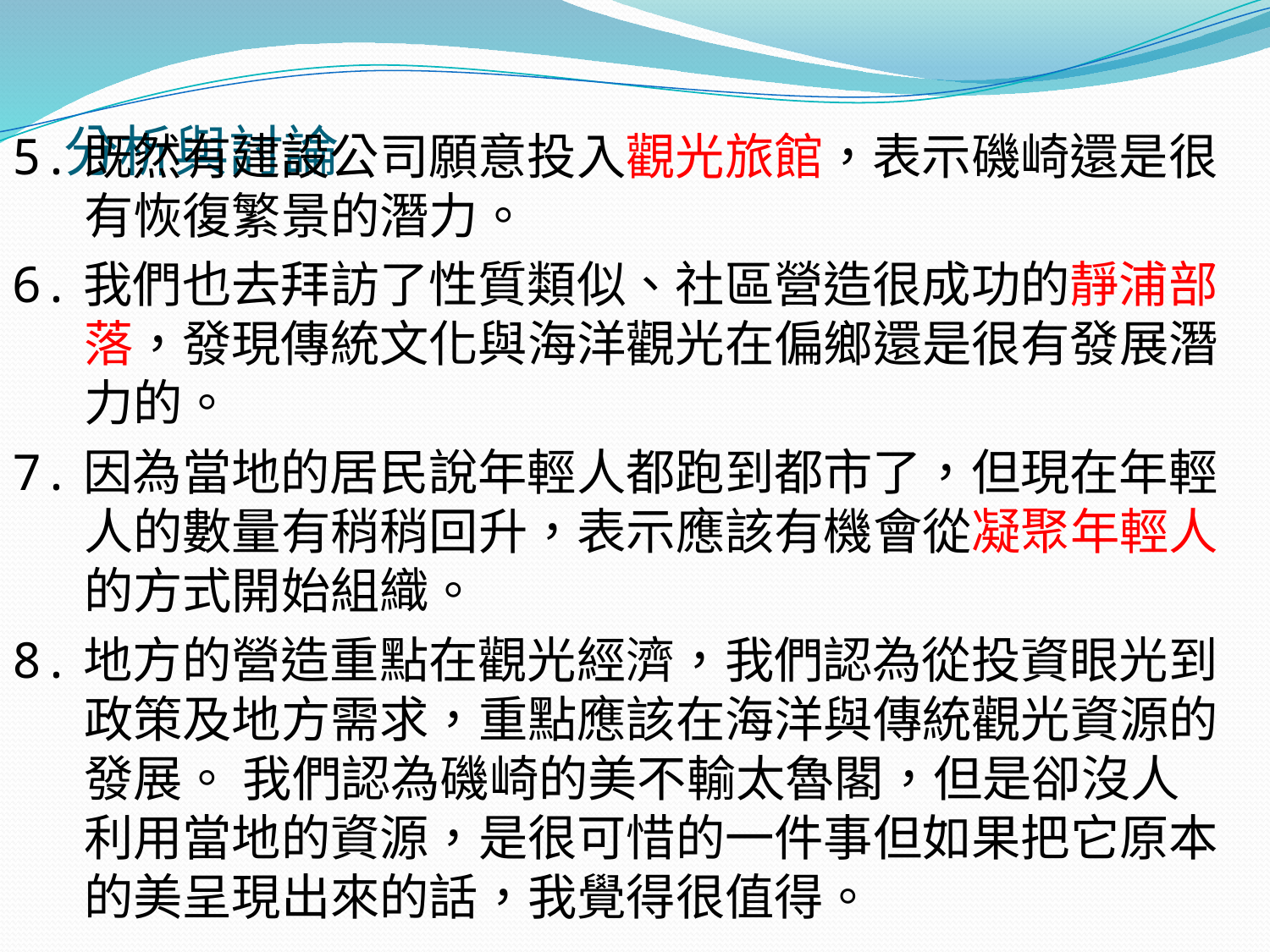

# 分析與討論
5.既然有建設公司願意投入觀光旅館，表示磯崎還是很有恢復繁景的潛力。
6.我們也去拜訪了性質類似、社區營造很成功的靜浦部落，發現傳統文化與海洋觀光在偏鄉還是很有發展潛力的。
7.因為當地的居民說年輕人都跑到都市了，但現在年輕人的數量有稍稍回升，表示應該有機會從凝聚年輕人的方式開始組織。
8.地方的營造重點在觀光經濟，我們認為從投資眼光到政策及地方需求，重點應該在海洋與傳統觀光資源的發展。 我們認為磯崎的美不輸太魯閣，但是卻沒人利用當地的資源，是很可惜的一件事但如果把它原本的美呈現出來的話，我覺得很值得。